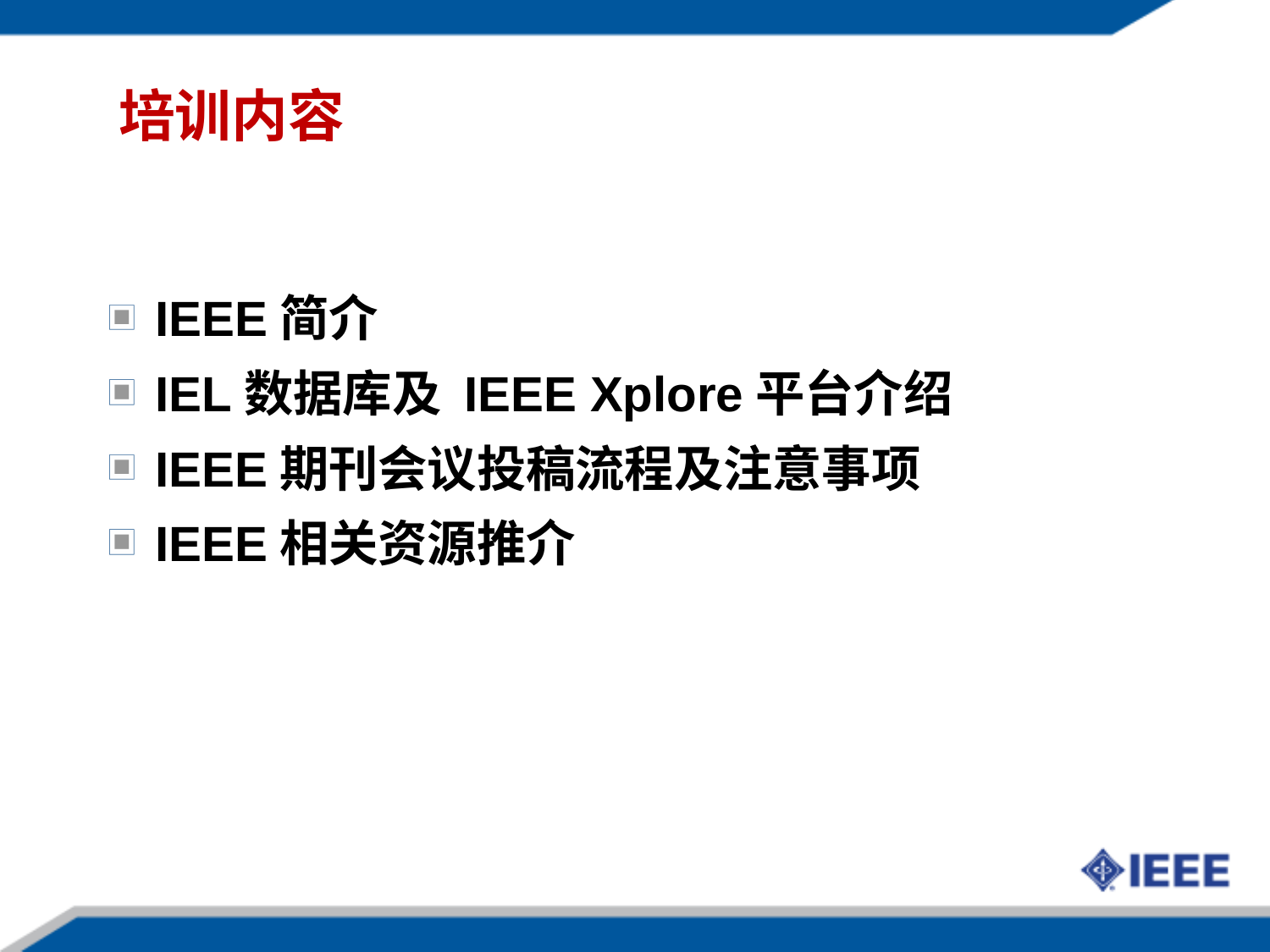

# 培训内容
IEEE简介
IEL数据库及 IEEE Xplore平台介绍
IEEE期刊会议投稿流程及注意事项
IEEE相关资源推介